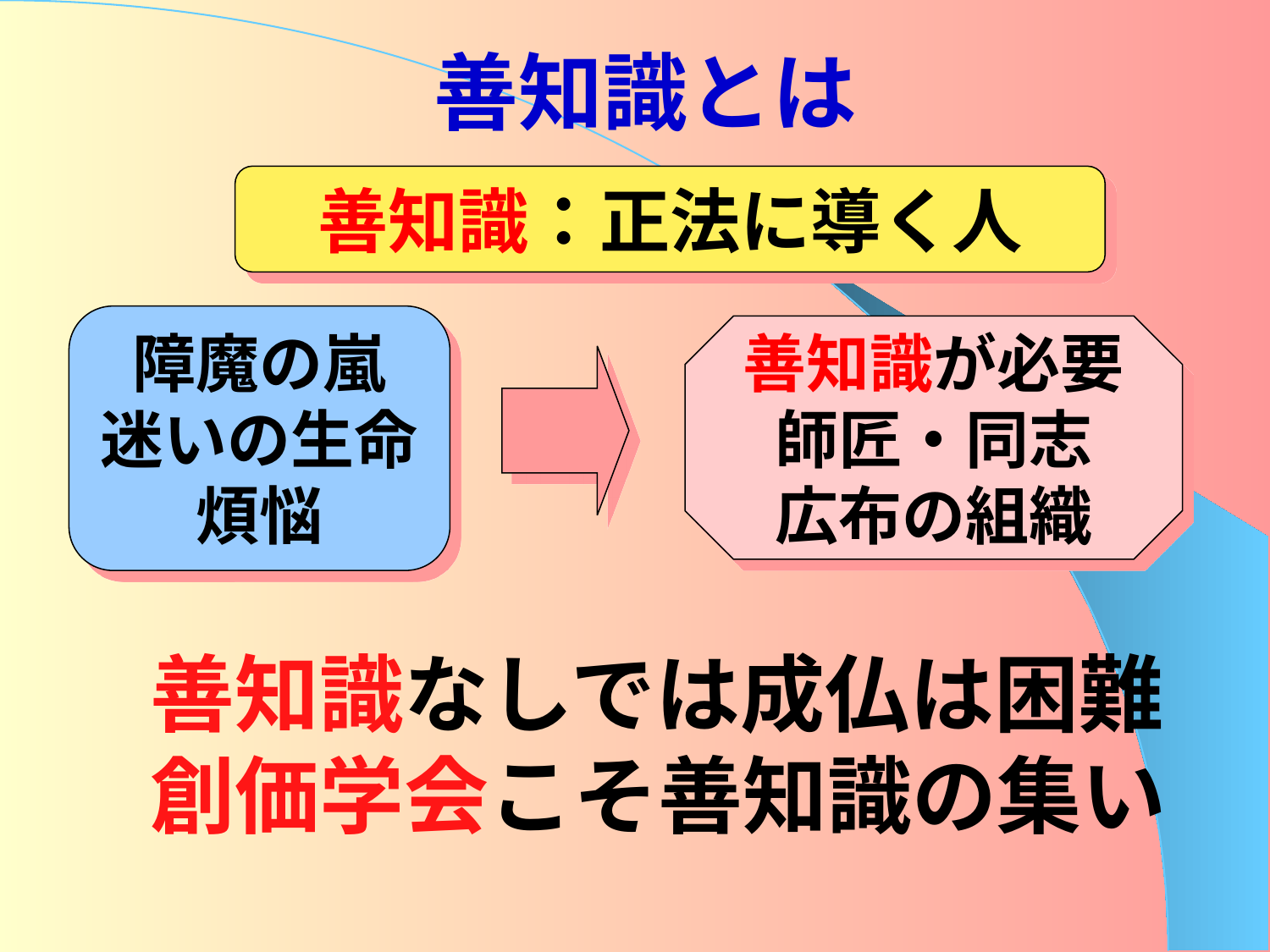

# 善知識とは
善知識：正法に導く人
障魔の嵐
迷いの生命
煩悩
善知識が必要
師匠・同志
広布の組織

善知識なしでは成仏は困難
創価学会こそ善知識の集い